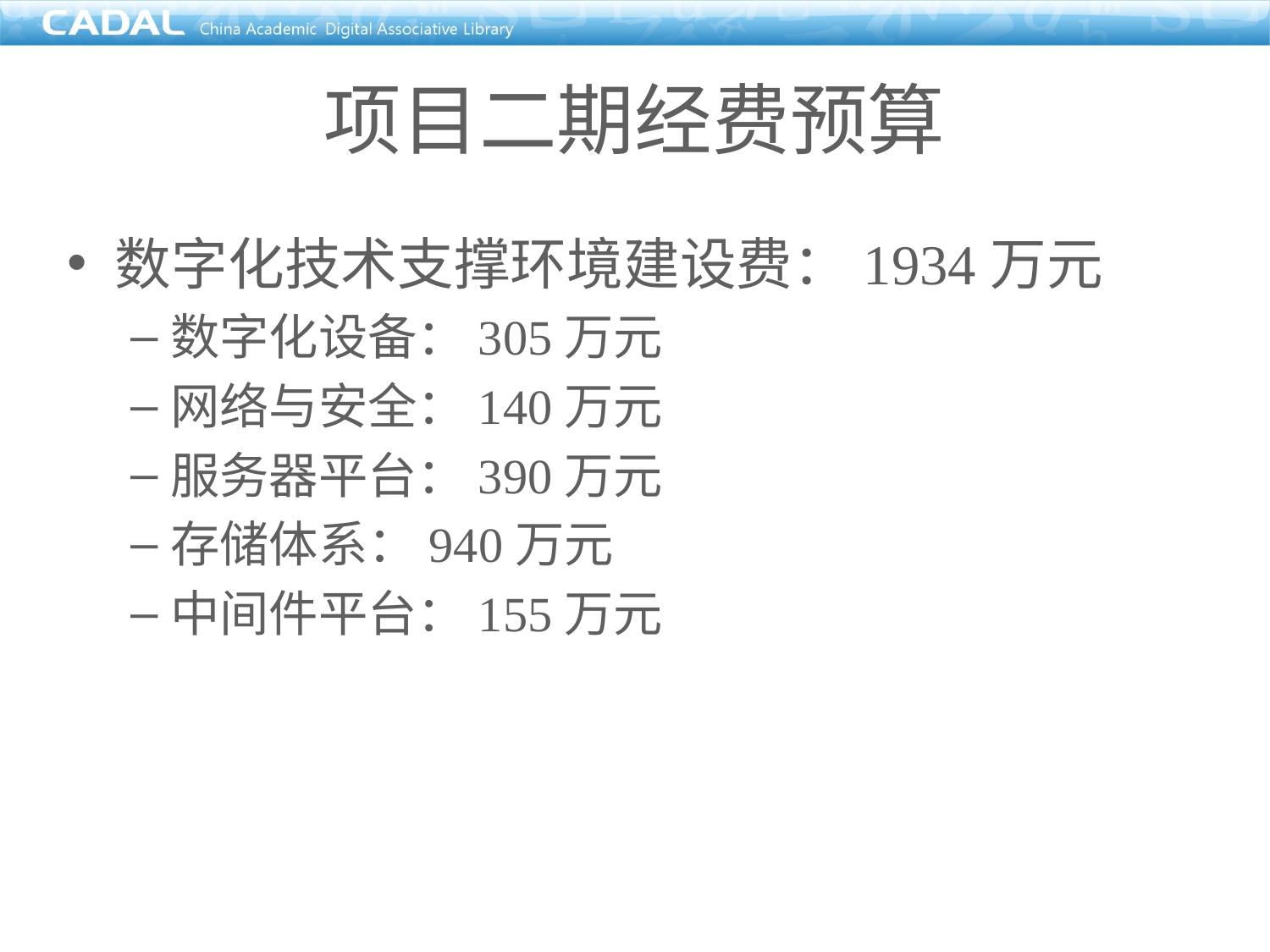

项目二期经费预算
数字化技术支撑环境建设费：1934万元
数字化设备：305万元
网络与安全：140万元
服务器平台：390万元
存储体系：940万元
中间件平台：155万元